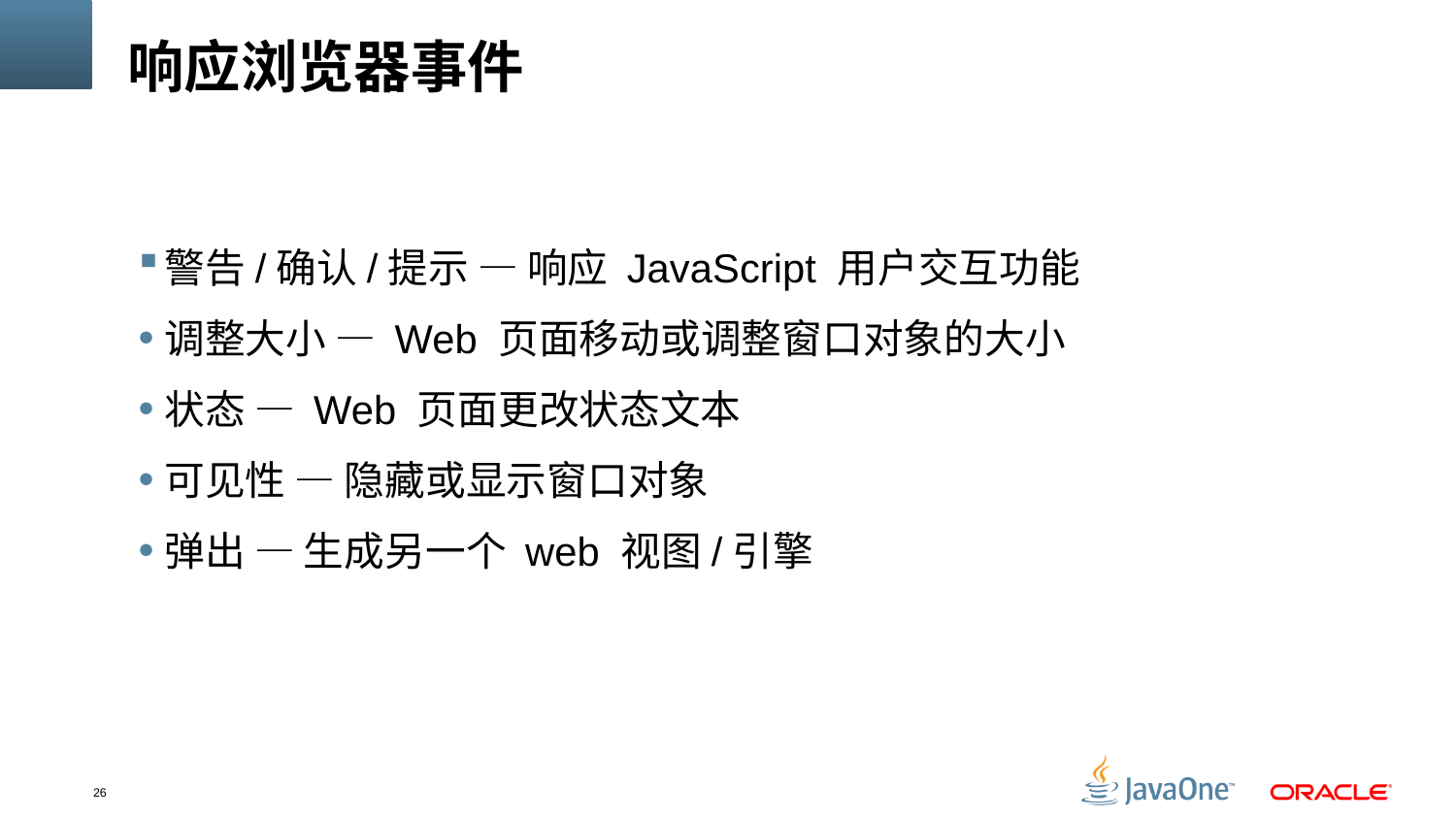

# 响应浏览器事件

警告/确认/提示 — 响应 JavaScript 用户交互功能
调整大小 — Web 页面移动或调整窗口对象的大小
状态 — Web 页面更改状态文本
可见性 — 隐藏或显示窗口对象
弹出 — 生成另一个 web 视图/引擎